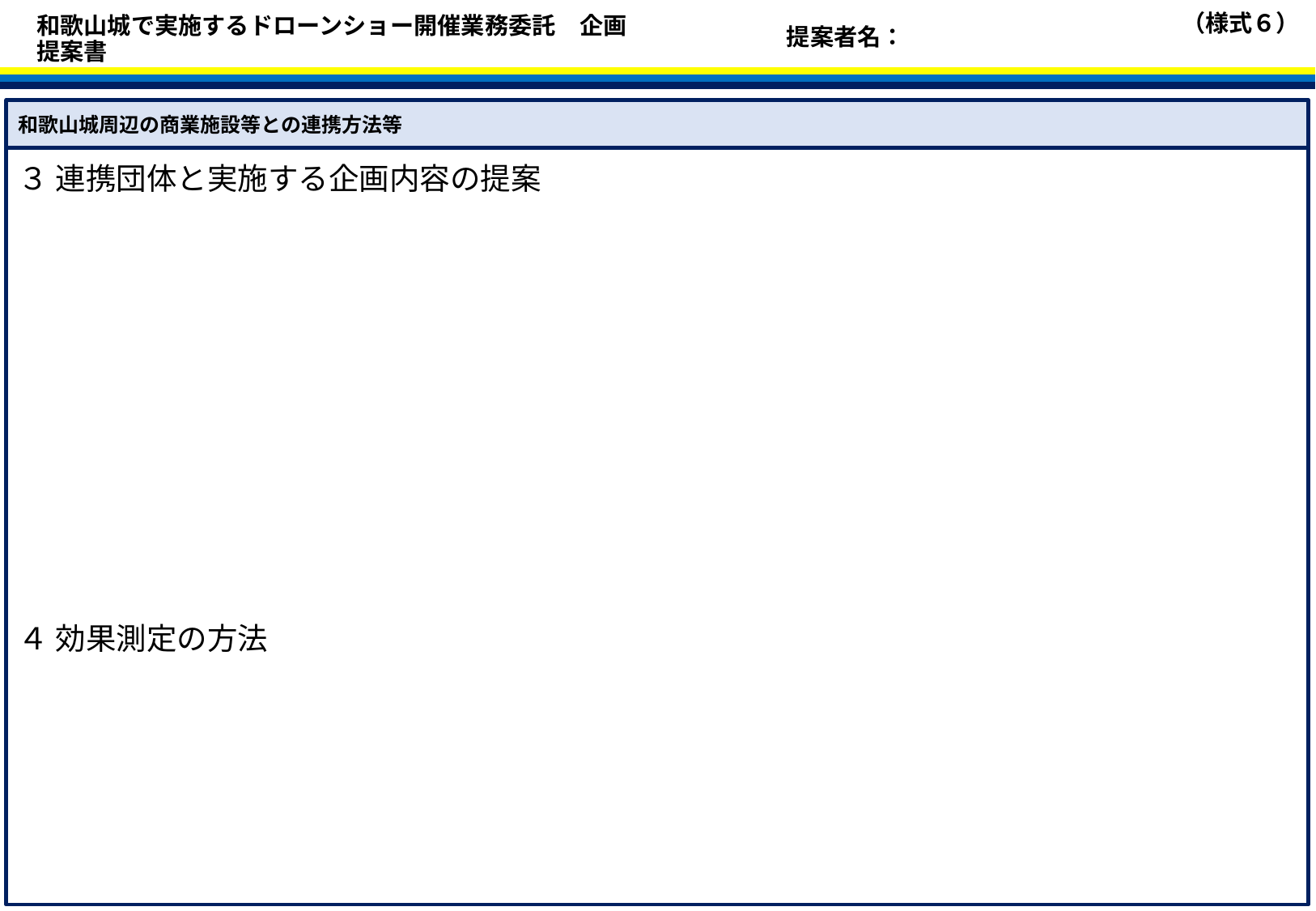

（様式６）
提案者名：
和歌山城で実施するドローンショー開催業務委託　企画提案書
和歌山城周辺の商業施設等との連携方法等

３ 連携団体と実施する企画内容の提案
４ 効果測定の方法